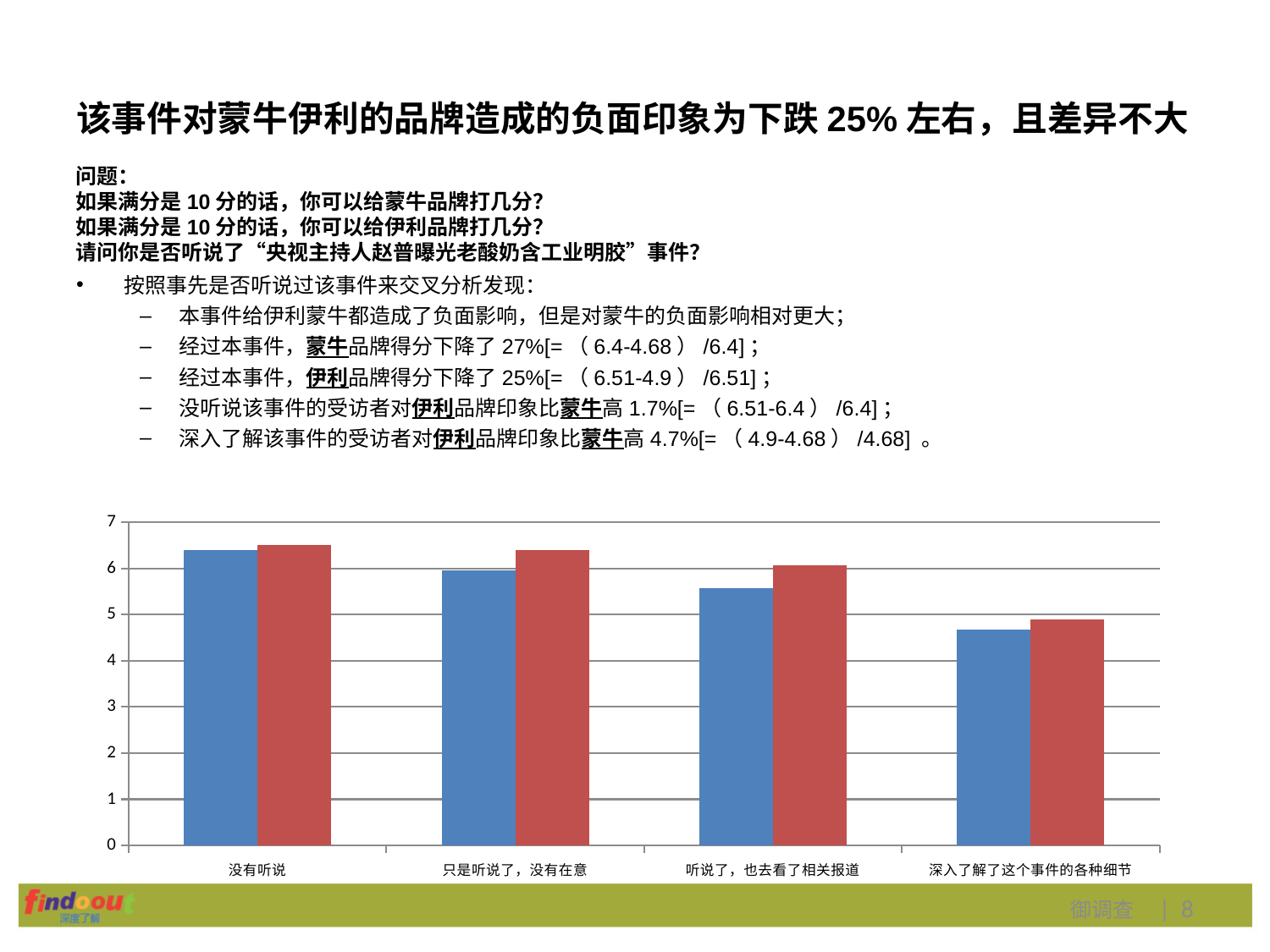

# 该事件对蒙牛伊利的品牌造成的负面印象为下跌25%左右，且差异不大
问题：
如果满分是10分的话，你可以给蒙牛品牌打几分？
如果满分是10分的话，你可以给伊利品牌打几分？
请问你是否听说了“央视主持人赵普曝光老酸奶含工业明胶”事件？
按照事先是否听说过该事件来交叉分析发现：
本事件给伊利蒙牛都造成了负面影响，但是对蒙牛的负面影响相对更大；
经过本事件，蒙牛品牌得分下降了27%[=（6.4-4.68）/6.4]；
经过本事件，伊利品牌得分下降了25%[=（6.51-4.9）/6.51]；
没听说该事件的受访者对伊利品牌印象比蒙牛高1.7%[=（6.51-6.4）/6.4]；
深入了解该事件的受访者对伊利品牌印象比蒙牛高4.7%[=（4.9-4.68）/4.68] 。

### Chart

| Category | 蒙牛品牌得分 | 伊利品牌得分 |
|---|---|---|
| 没有听说 | 6.4 | 6.51 |
| 只是听说了，没有在意 | 5.95 | 6.4 |
| 听说了，也去看了相关报道 | 5.58 | 6.06 |
| 深入了解了这个事件的各种细节 | 4.68 | 4.9 |
御调查   |  8